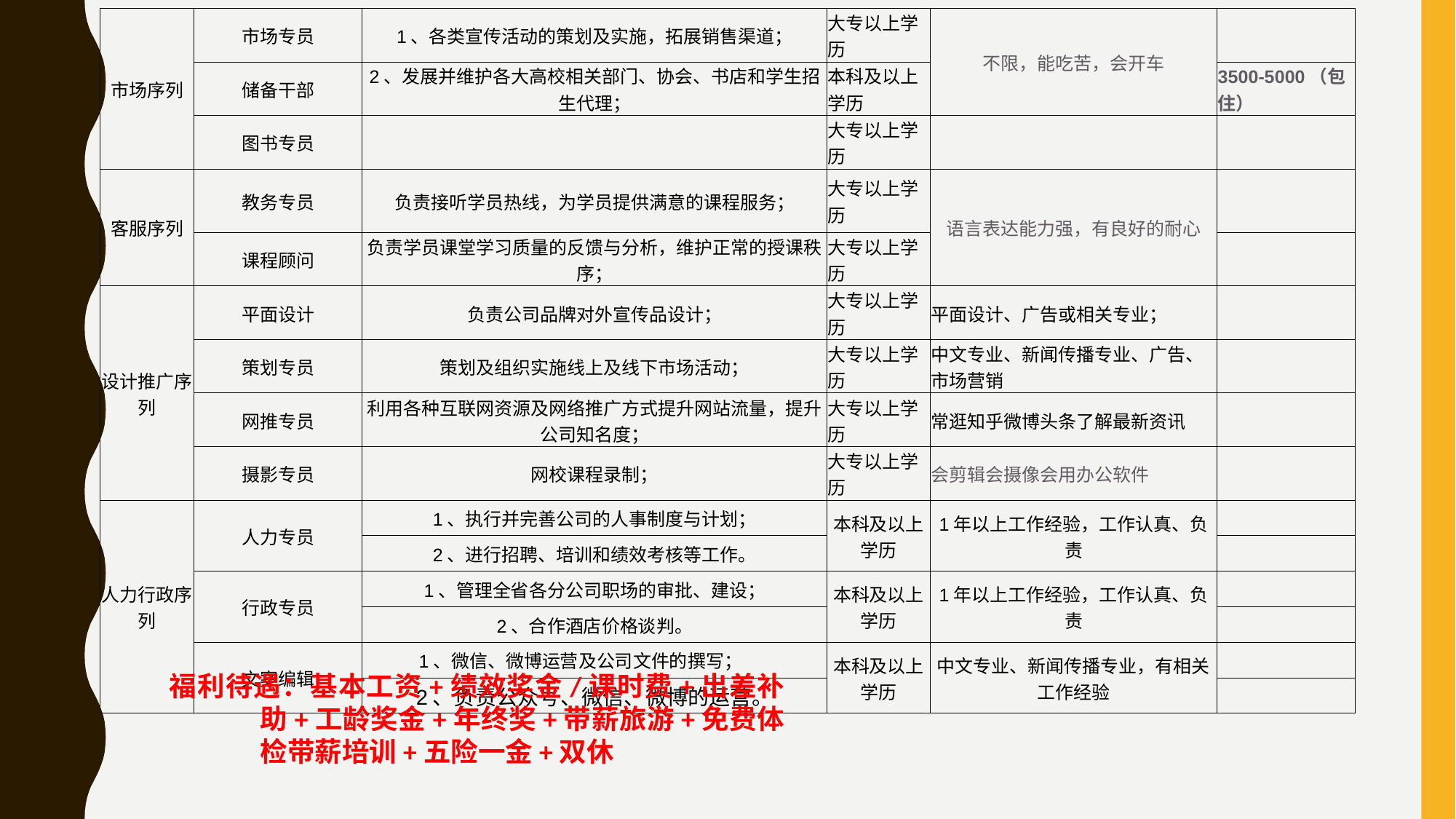

| 市场序列 | 市场专员 | 1、各类宣传活动的策划及实施，拓展销售渠道； | 大专以上学历 | 不限，能吃苦，会开车 |  |
| --- | --- | --- | --- | --- | --- |
|  | 储备干部 | 2、发展并维护各大高校相关部门、协会、书店和学生招生代理； | 本科及以上学历 |  | 3500-5000（包住） |
|  | 图书专员 |  | 大专以上学历 |  |  |
| 客服序列 | 教务专员 | 负责接听学员热线，为学员提供满意的课程服务； | 大专以上学历 | 语言表达能力强，有良好的耐心 |  |
|  | 课程顾问 | 负责学员课堂学习质量的反馈与分析，维护正常的授课秩序； | 大专以上学历 |  |  |
| 设计推广序列 | 平面设计 | 负责公司品牌对外宣传品设计； | 大专以上学历 | 平面设计、广告或相关专业； |  |
|  | 策划专员 | 策划及组织实施线上及线下市场活动； | 大专以上学历 | 中文专业、新闻传播专业、广告、市场营销 |  |
|  | 网推专员 | 利用各种互联网资源及网络推广方式提升网站流量，提升公司知名度； | 大专以上学历 | 常逛知乎微博头条了解最新资讯 |  |
|  | 摄影专员 | 网校课程录制； | 大专以上学历 | 会剪辑会摄像会用办公软件 |  |
| 人力行政序列 | 人力专员 | 1、执行并完善公司的人事制度与计划； | 本科及以上学历 | 1年以上工作经验，工作认真、负责 |  |
|  |  | 2、进行招聘、培训和绩效考核等工作。 |  |  |  |
|  | 行政专员 | 1、管理全省各分公司职场的审批、建设； | 本科及以上学历 | 1年以上工作经验，工作认真、负责 |  |
|  |  | 2、合作酒店价格谈判。 |  |  |  |
|  | 文案编辑 | 1、微信、微博运营及公司文件的撰写； | 本科及以上学历 | 中文专业、新闻传播专业，有相关工作经验 |  |
|  |  | 2、负责公众号、微信、微博的运营。 |  |  |  |
福利待遇：基本工资+绩效奖金/课时费+出差补助+工龄奖金+年终奖+带薪旅游+免费体检带薪培训+五险一金+双休